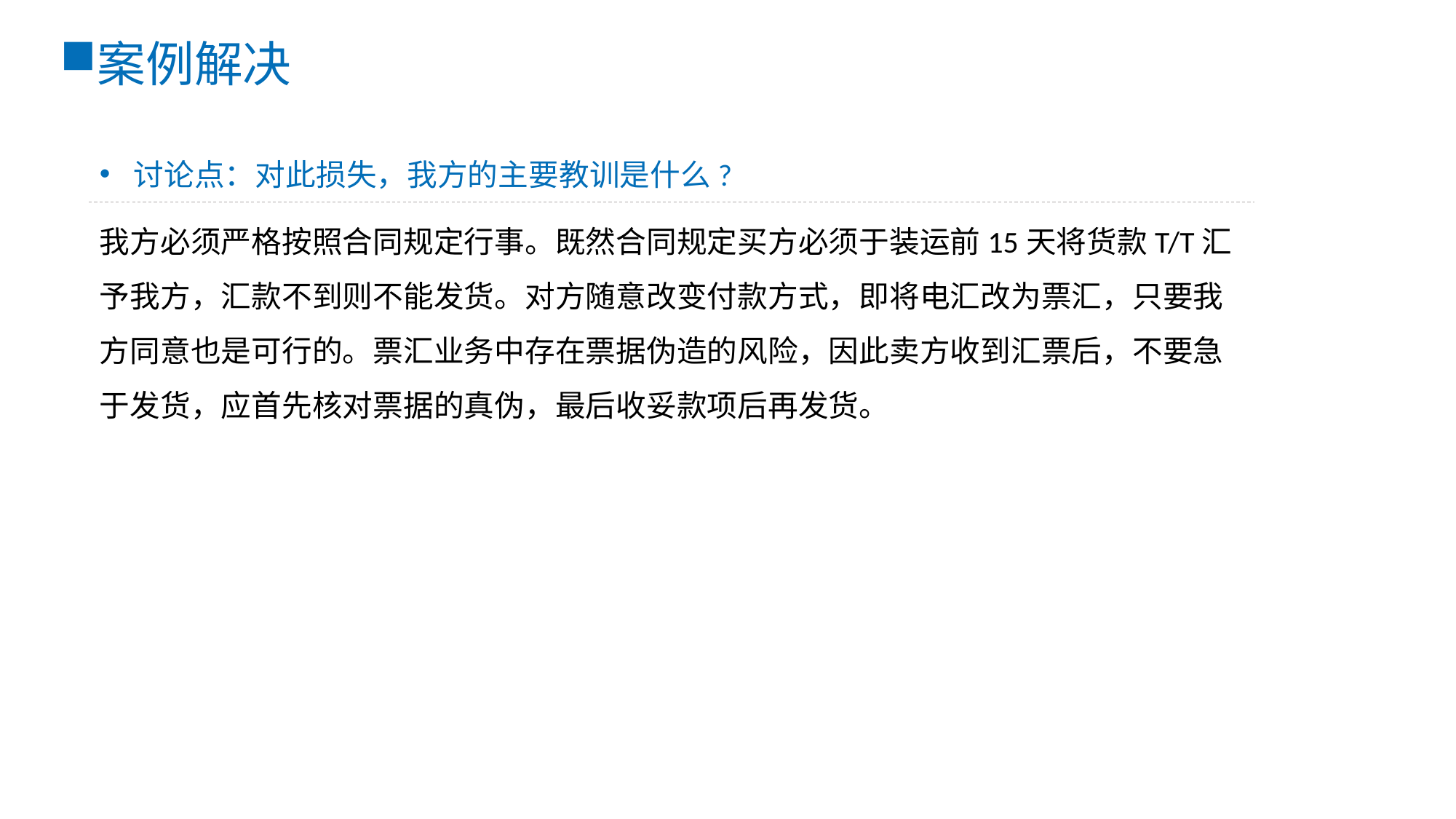

案例解决
讨论点：对此损失，我方的主要教训是什么?
我方必须严格按照合同规定行事。既然合同规定买方必须于装运前15天将货款T/T汇予我方，汇款不到则不能发货。对方随意改变付款方式，即将电汇改为票汇，只要我方同意也是可行的。票汇业务中存在票据伪造的风险，因此卖方收到汇票后，不要急于发货，应首先核对票据的真伪，最后收妥款项后再发货。